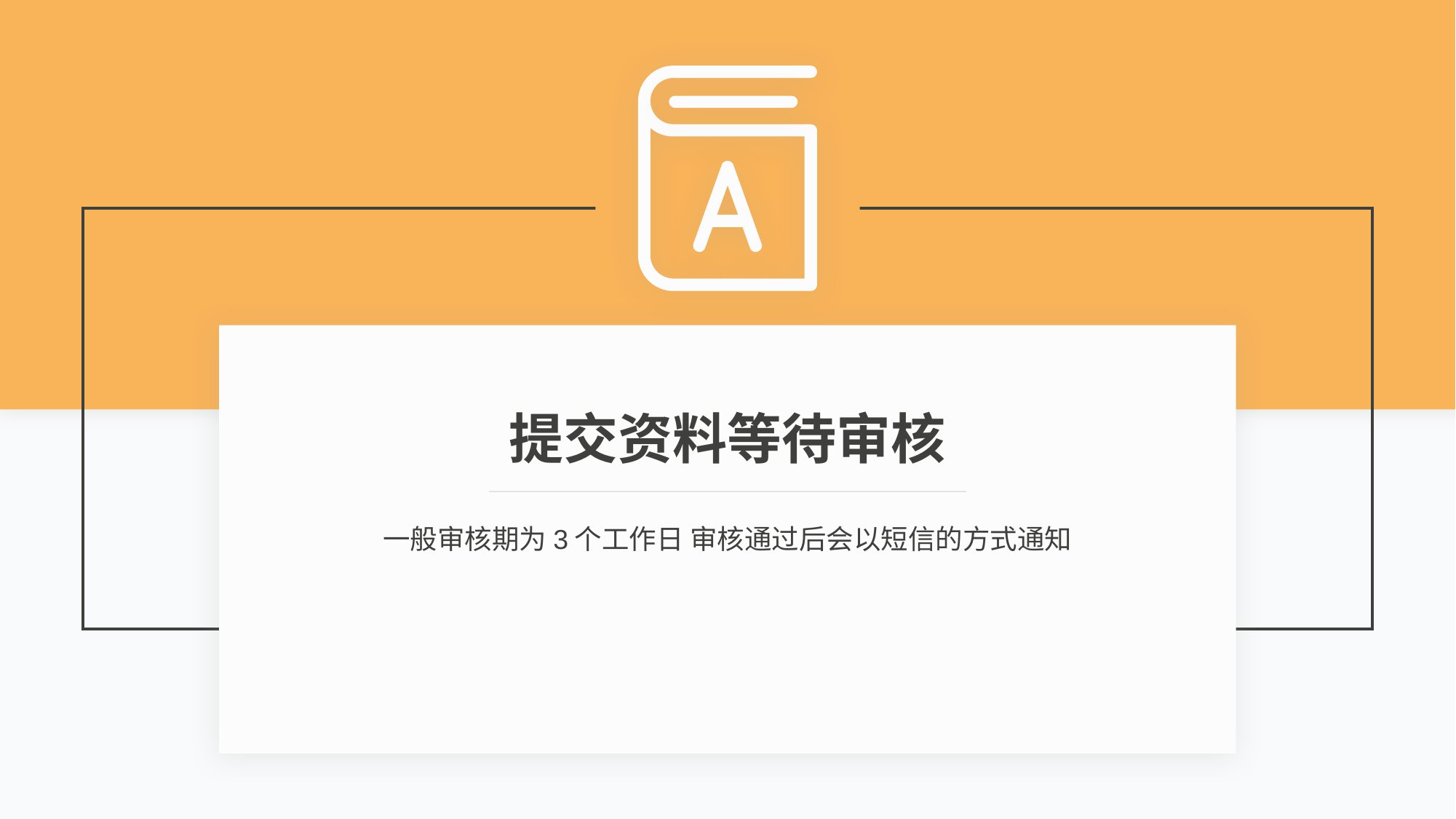

提交资料等待审核
一般审核期为3个工作日 审核通过后会以短信的方式通知